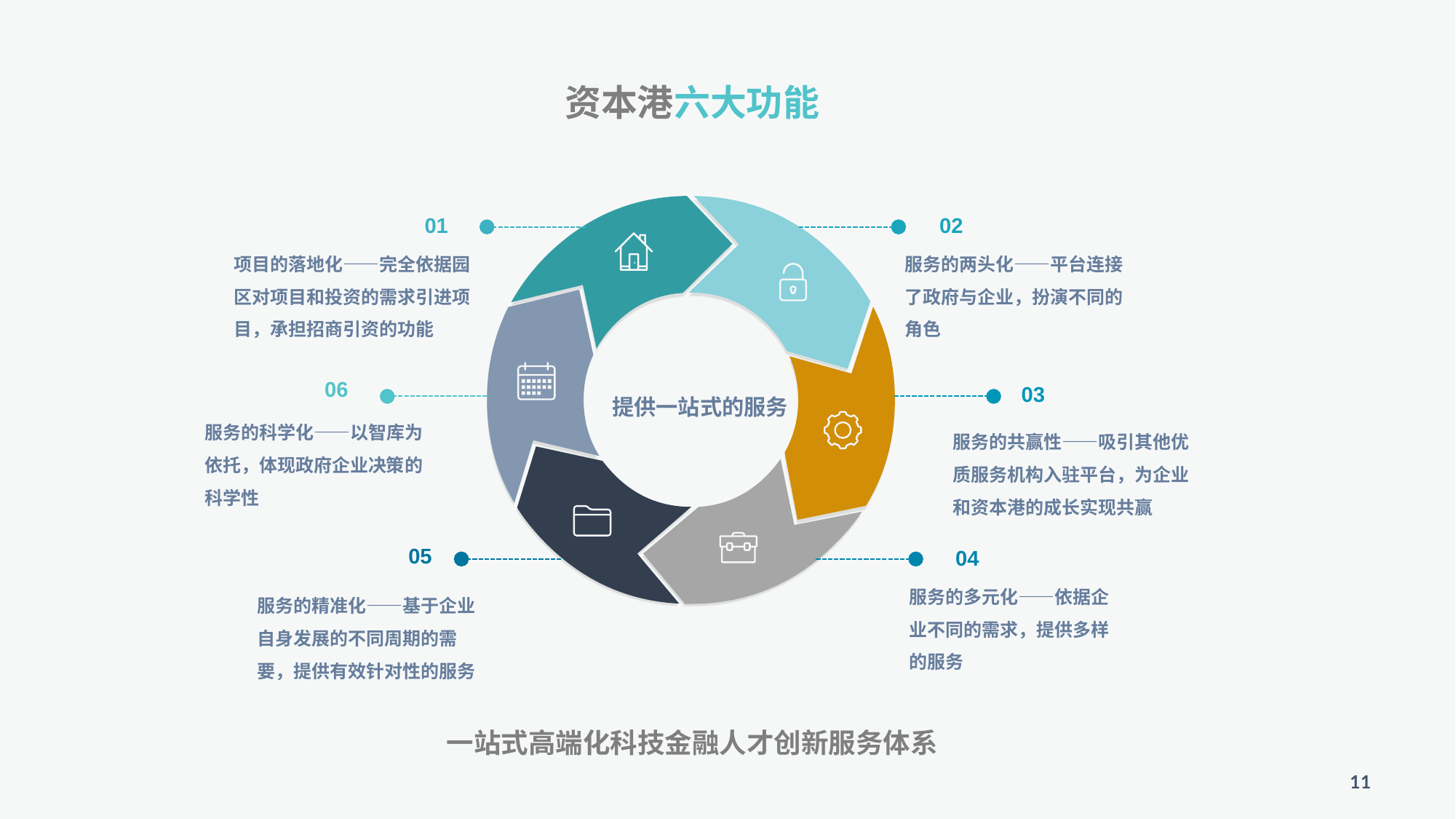

资本港六大功能

02
01

项目的落地化——完全依据园区对项目和投资的需求引进项目，承担招商引资的功能
服务的两头化——平台连接了政府与企业，扮演不同的角色

06
提供一站式的服务
03
服务的科学化——以智库为依托，体现政府企业决策的科学性

服务的共赢性——吸引其他优质服务机构入驻平台，为企业和资本港的成长实现共赢

05
04
服务的多元化——依据企业不同的需求，提供多样的服务
服务的精准化——基于企业自身发展的不同周期的需要，提供有效针对性的服务
一站式高端化科技金融人才创新服务体系